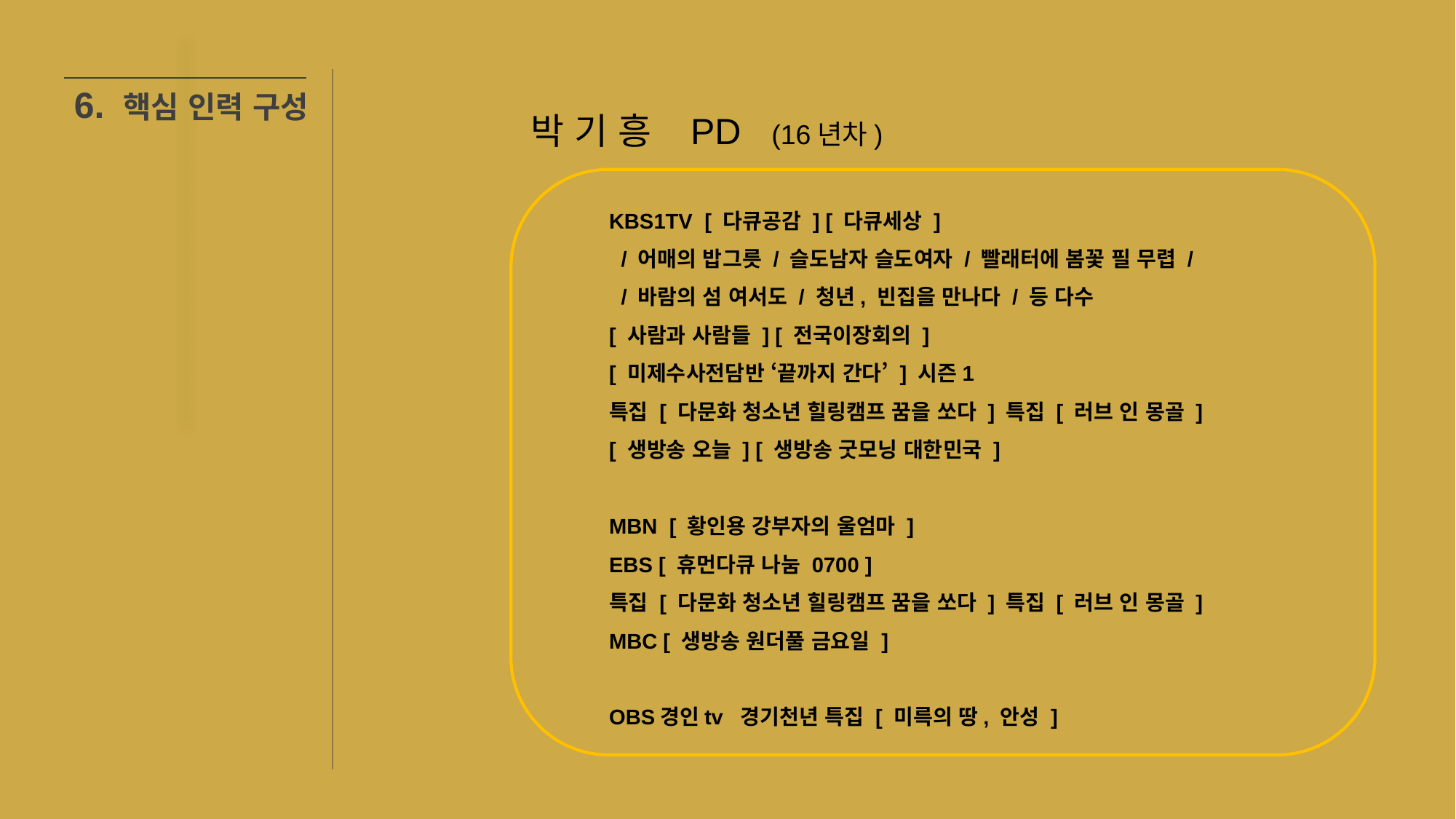

6. 핵심 인력 구성
박 기 흥   PD   (16년차)

KBS1TV  [ 다큐공감 ] [ 다큐세상 ]
  / 어매의 밥그릇 / 슬도남자 슬도여자 / 빨래터에 봄꽃 필 무렵 /
  / 바람의 섬 여서도 / 청년, 빈집을 만나다 / 등 다수
[ 사람과 사람들 ] [ 전국이장회의 ]
[ 미제수사전담반 ‘끝까지 간다’ ] 시즌1
특집 [ 다문화 청소년 힐링캠프 꿈을 쏘다 ] 특집 [ 러브 인 몽골 ]
[ 생방송 오늘 ] [ 생방송 굿모닝 대한민국 ]

MBN  [ 황인용 강부자의 울엄마 ]
EBS [ 휴먼다큐 나눔 0700 ]
특집 [ 다문화 청소년 힐링캠프 꿈을 쏘다 ] 특집 [ 러브 인 몽골 ]
MBC [ 생방송 원더풀 금요일 ]

OBS경인tv  경기천년 특집 [ 미륵의 땅, 안성 ]